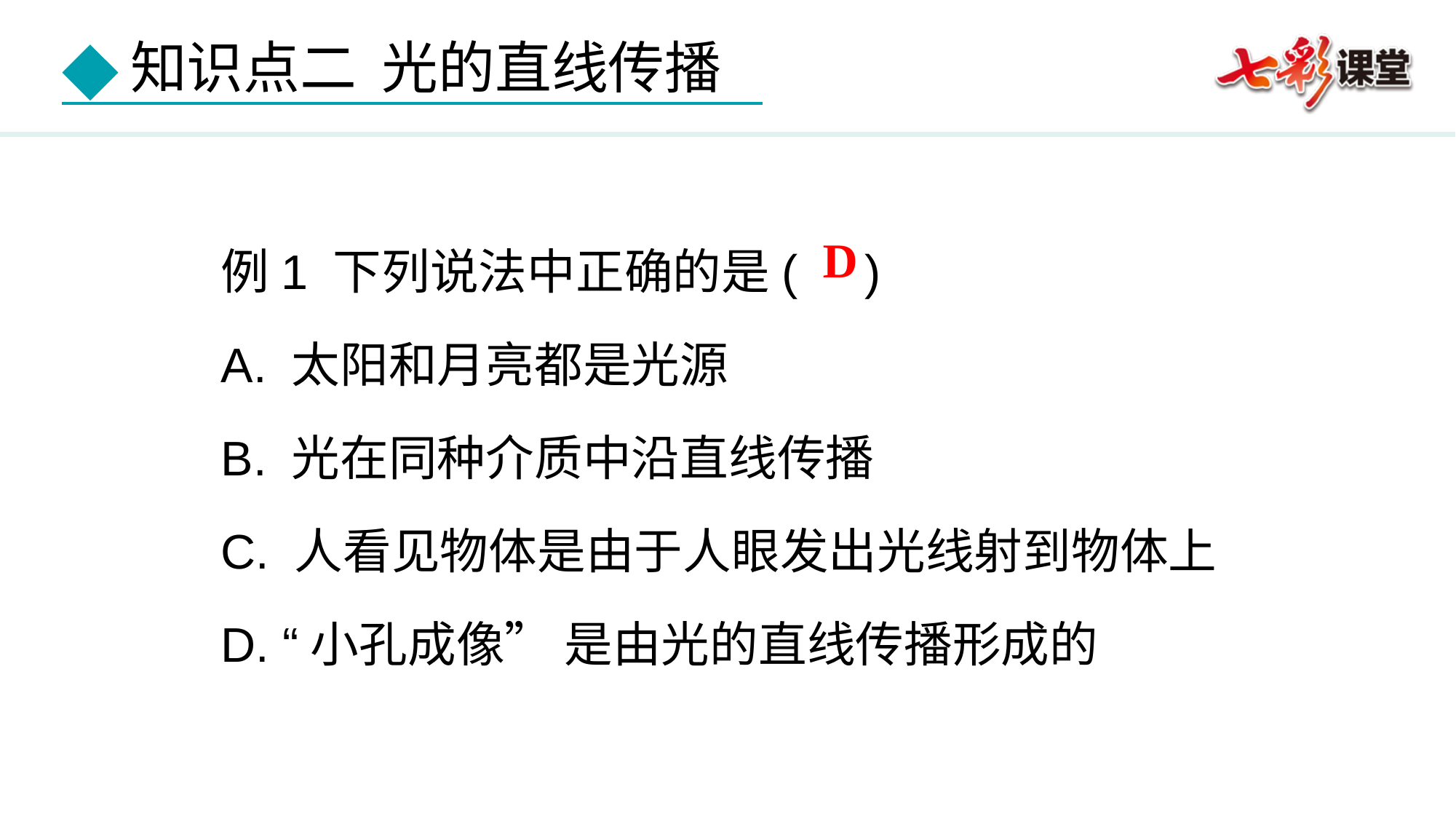

例1 下列说法中正确的是(     )
A. 太阳和月亮都是光源
B. 光在同种介质中沿直线传播
C. 人看见物体是由于人眼发出光线射到物体上
D. “小孔成像” 是由光的直线传播形成的
D